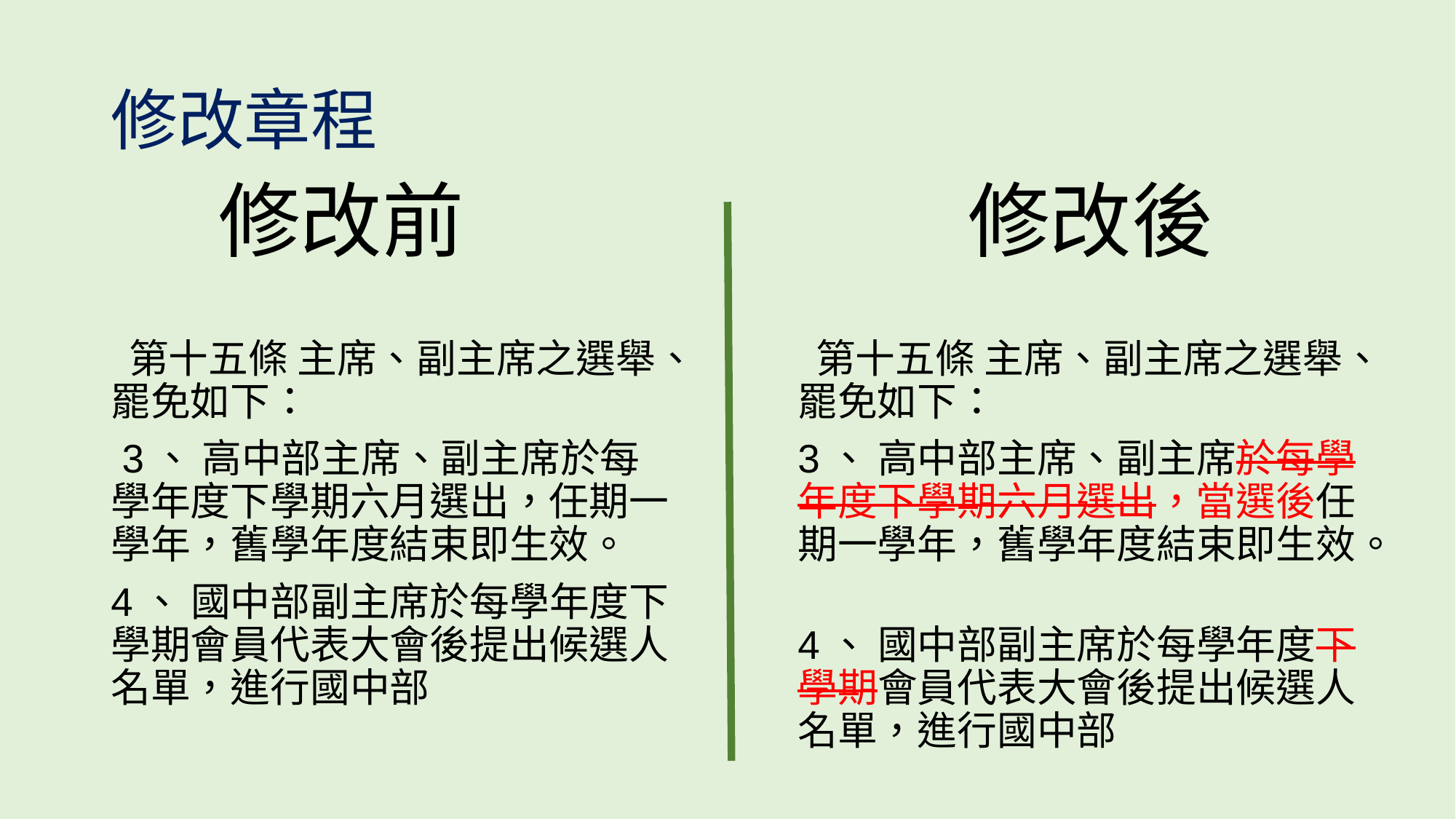

# 修改章程
修改前
修改後

 第十五條 主席、副主席之選舉、罷免如下：
 3、 高中部主席、副主席於每學年度下學期六月選出，任期一學年，舊學年度結束即生效。
4、 國中部副主席於每學年度下學期會員代表大會後提出候選人名單，進行國中部

 第十五條 主席、副主席之選舉、罷免如下：
3、 高中部主席、副主席於每學年度下學期六月選出，當選後任期一學年，舊學年度結束即生效。
4、 國中部副主席於每學年度下學期會員代表大會後提出候選人名單，進行國中部